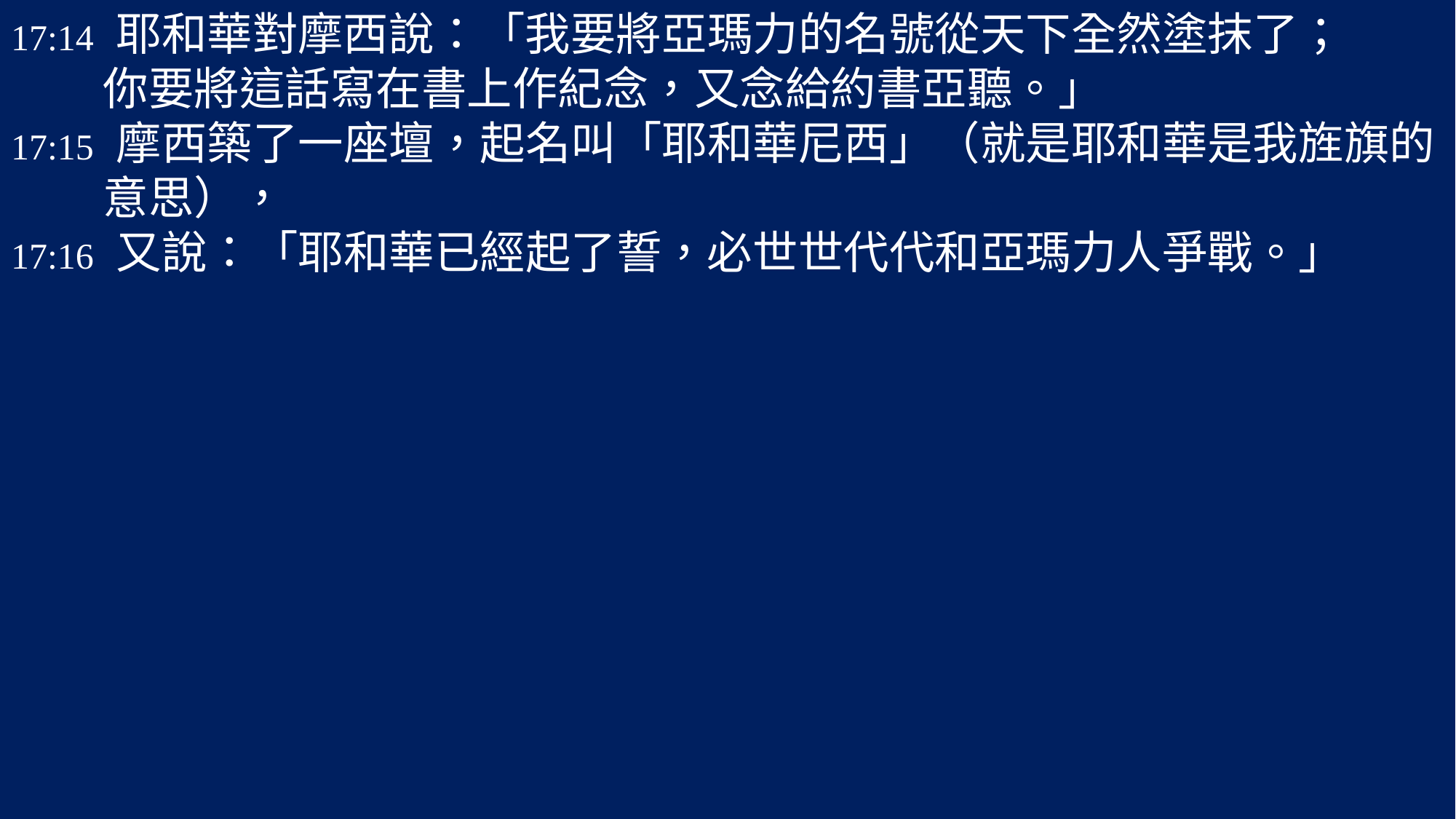

17:14 耶和華對摩西說：「我要將亞瑪力的名號從天下全然塗抹了；
        你要將這話寫在書上作紀念，又念給約書亞聽。」
17:15 摩西築了一座壇，起名叫「耶和華尼西」（就是耶和華是我旌旗的
        意思），
17:16 又說：「耶和華已經起了誓，必世世代代和亞瑪力人爭戰。」